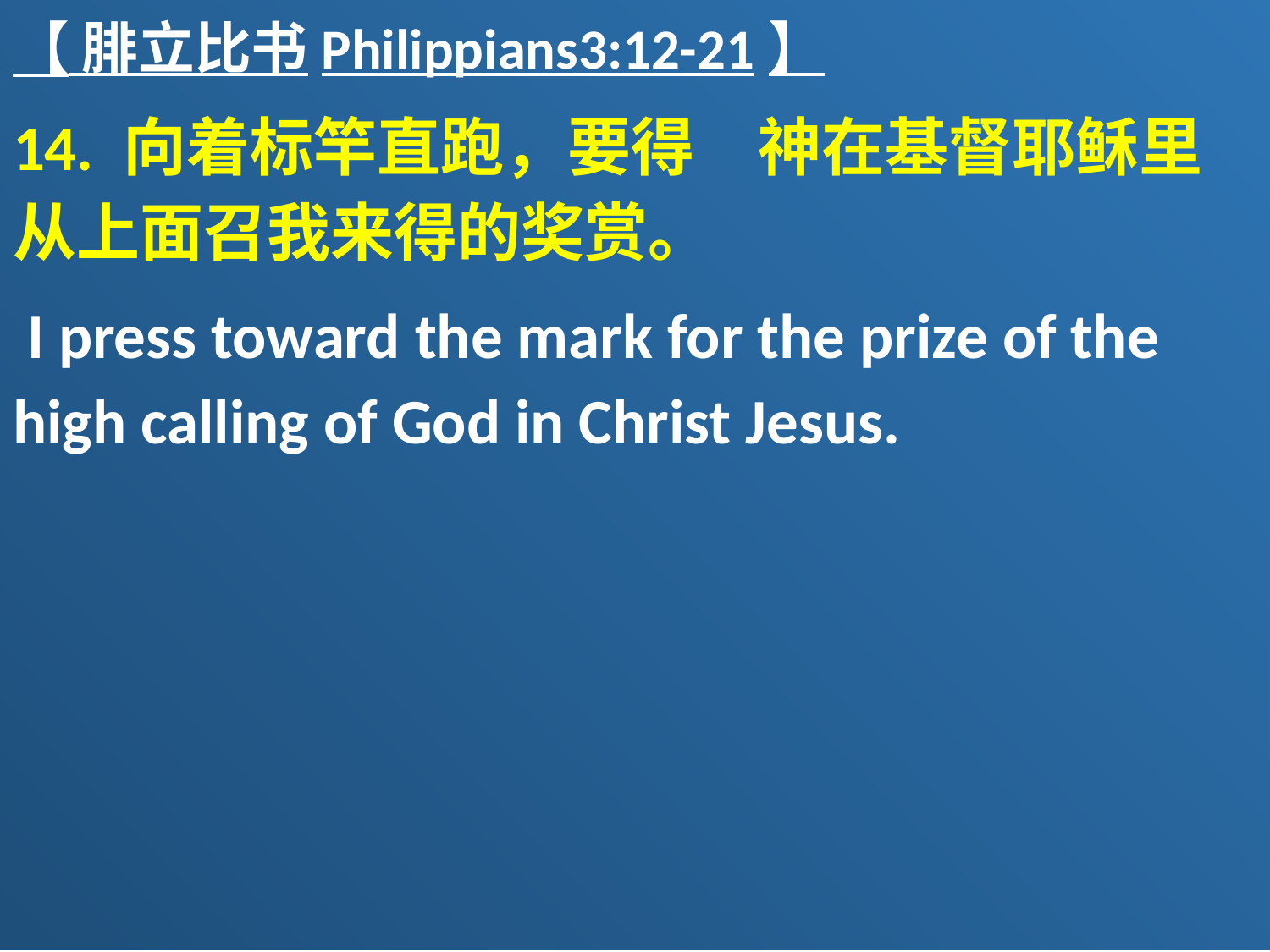

【 腓立比书Philippians3:12-21】
14. 向着标竿直跑，要得　神在基督耶稣里从上面召我来得的奖赏。
 I press toward the mark for the prize of the high calling of God in Christ Jesus.